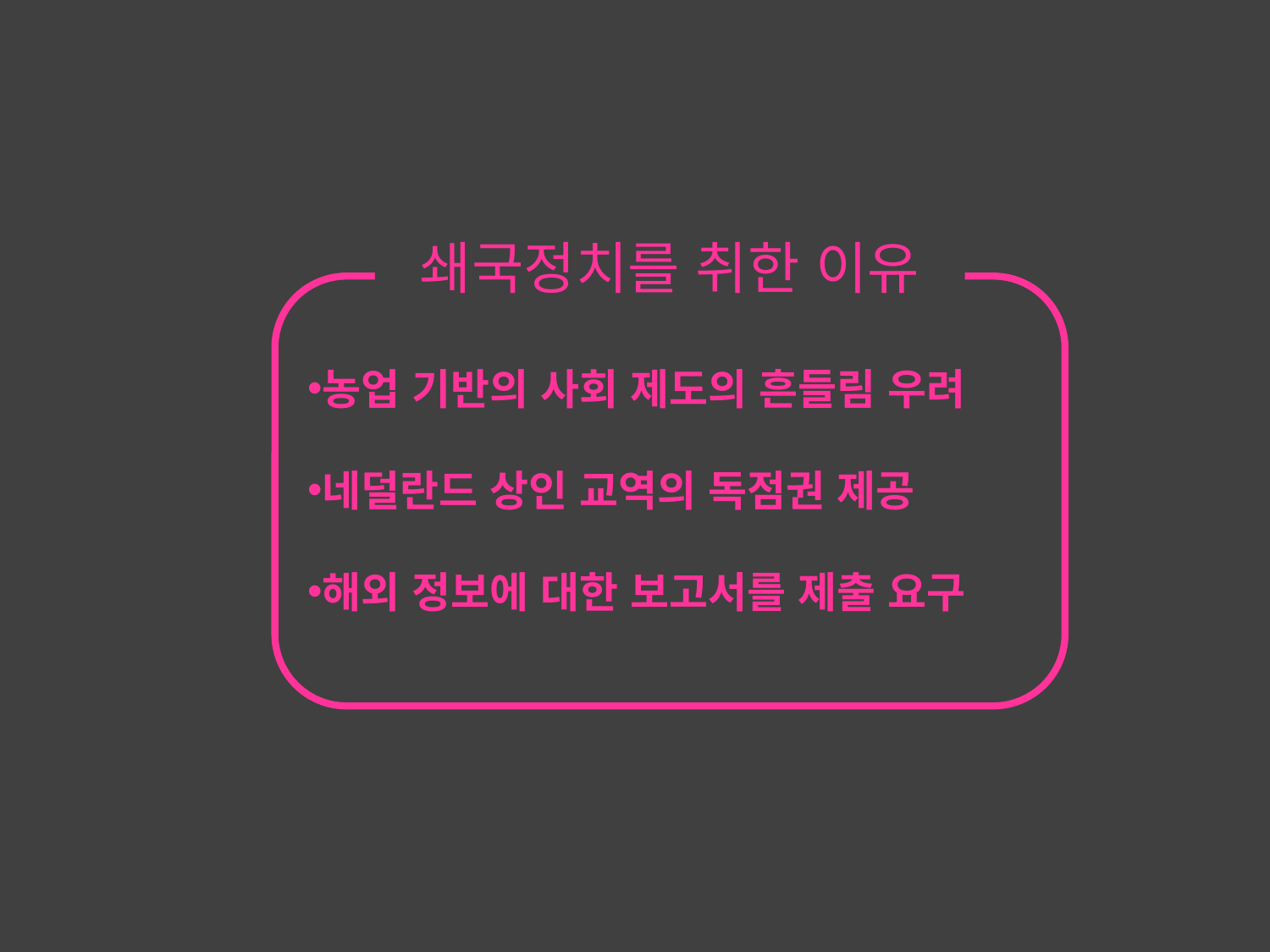

쇄국정치를 취한 이유

농업 기반의 사회 제도의 흔들림 우려

네덜란드 상인 교역의 독점권 제공

해외 정보에 대한 보고서를 제출 요구